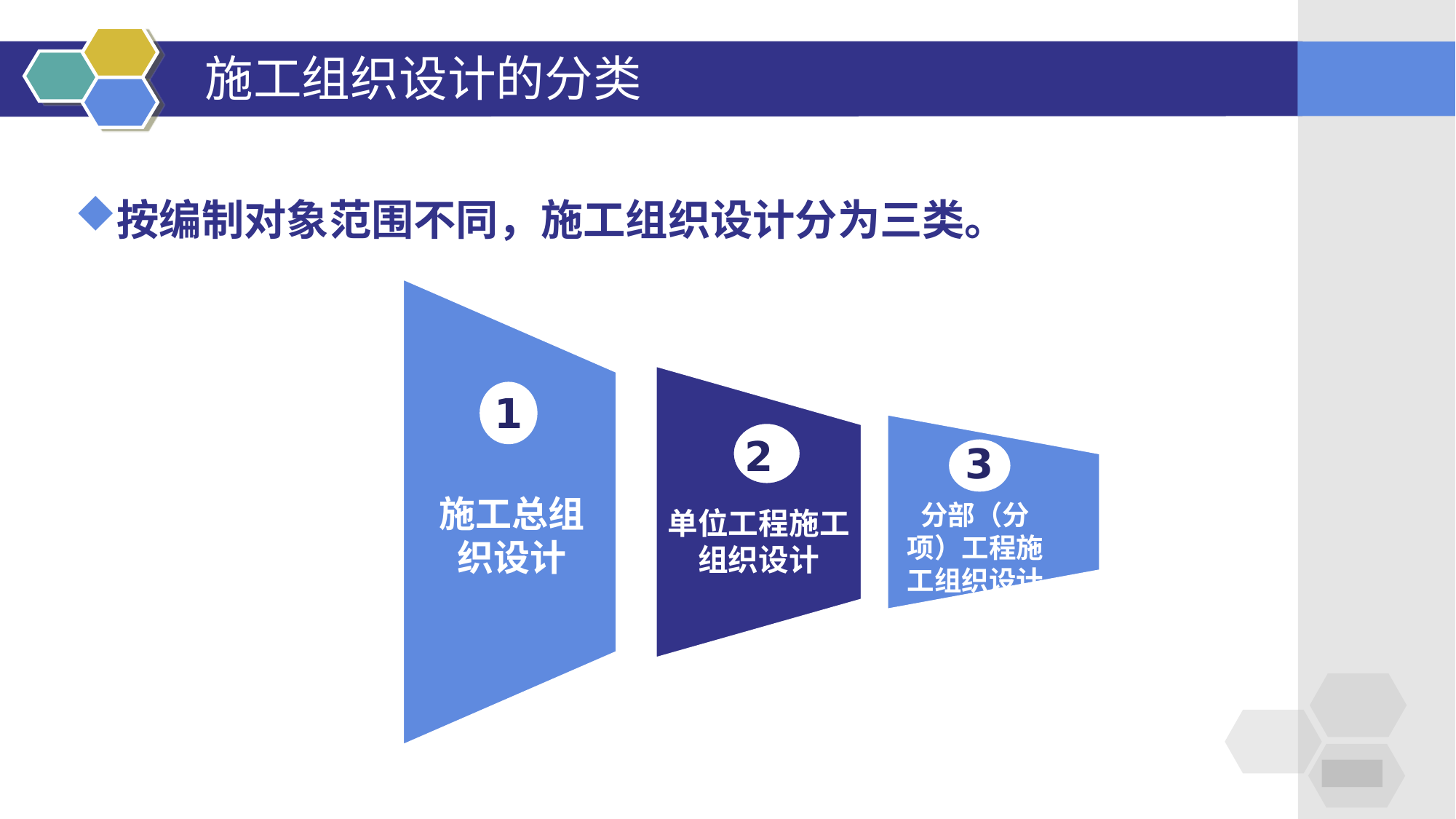

# 施工组织设计的分类
按编制对象范围不同，施工组织设计分为三类。

1
施工总组织设计

单位工程施工组织设计

2

3

分部（分项）工程施工组织设计

6